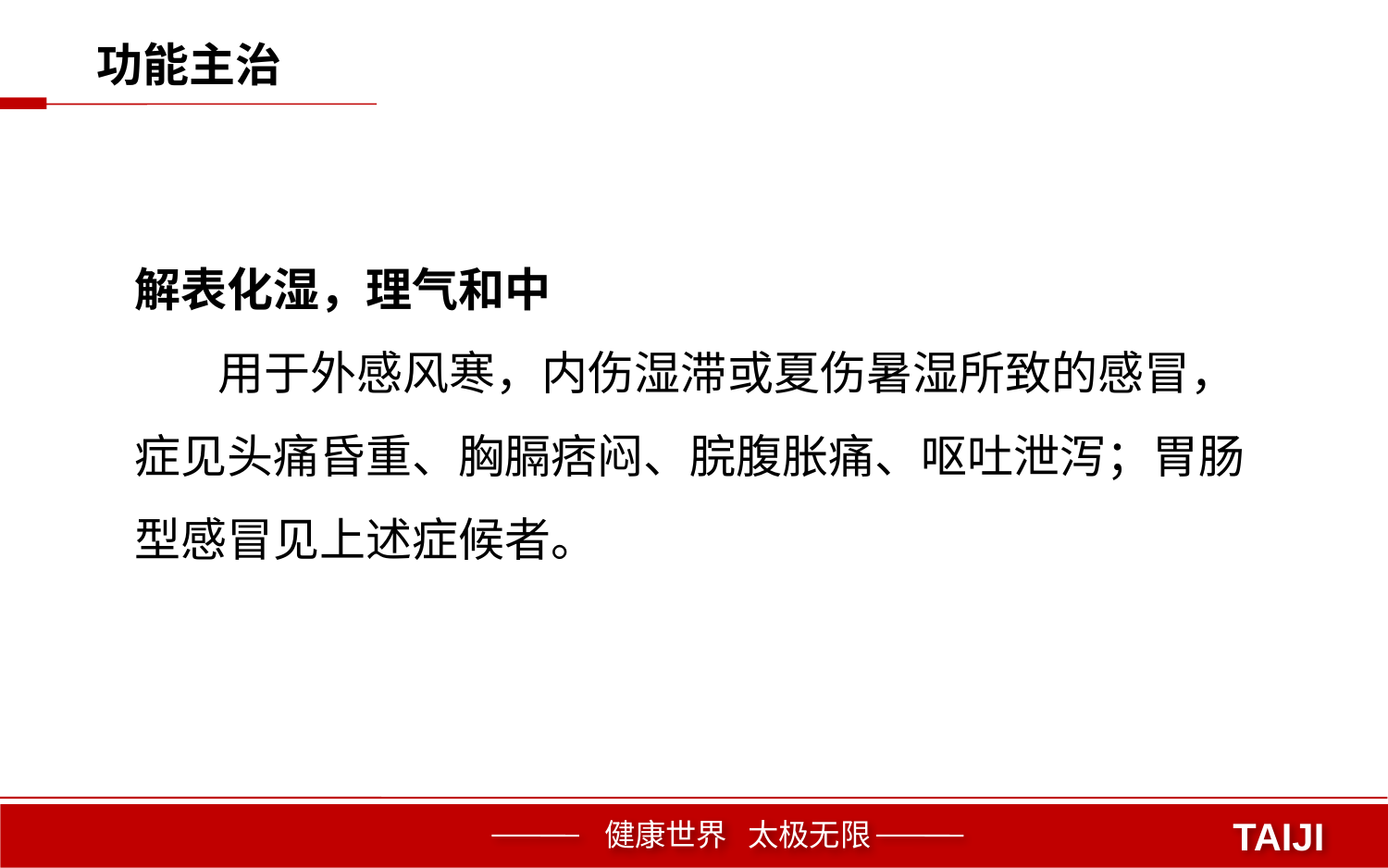

功能主治
解表化湿，理气和中
       用于外感风寒，内伤湿滞或夏伤暑湿所致的感冒，症见头痛昏重、胸膈痞闷、脘腹胀痛、呕吐泄泻；胃肠型感冒见上述症候者。